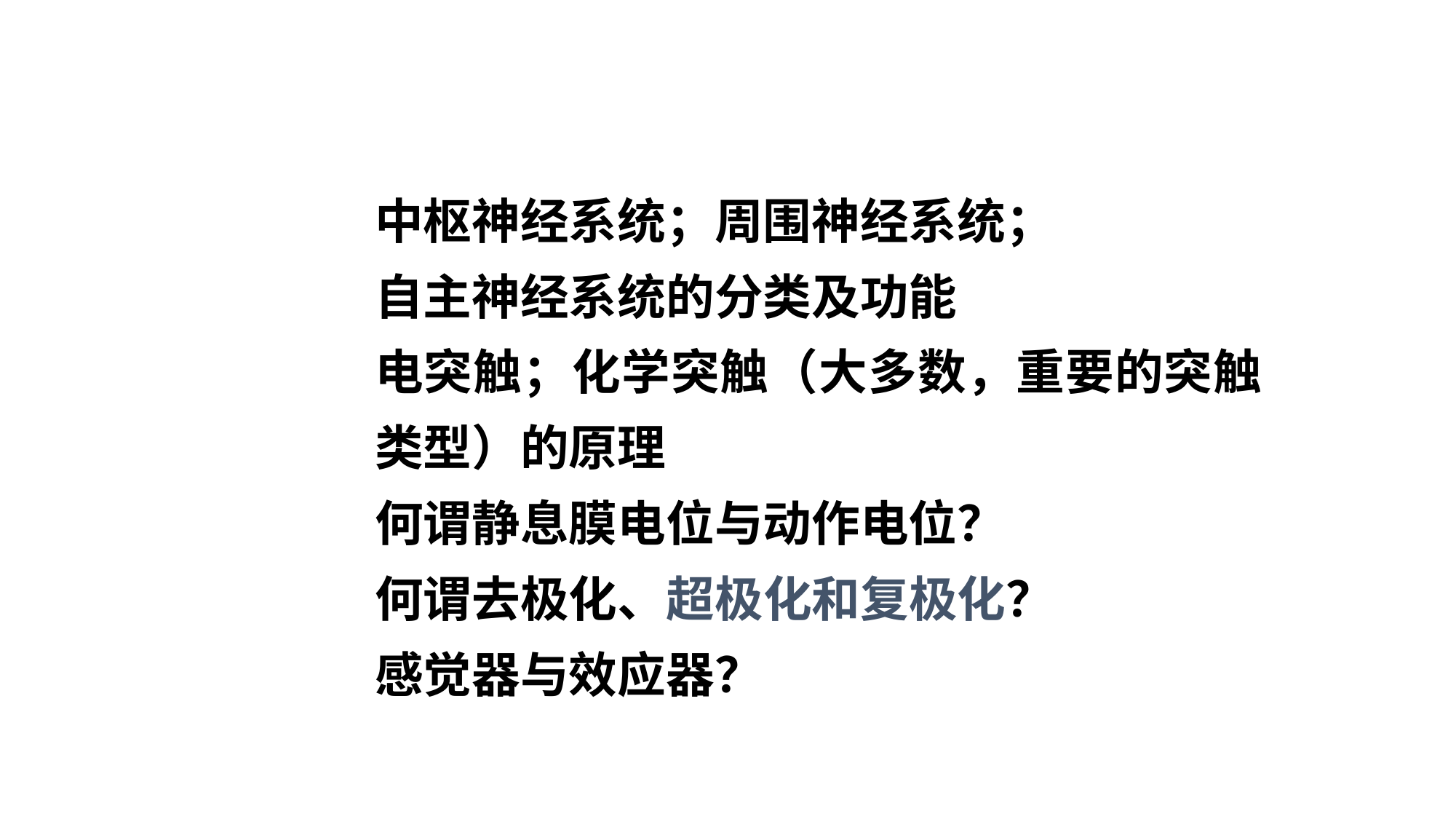

中枢神经系统；周围神经系统；
自主神经系统的分类及功能
电突触；化学突触（大多数，重要的突触类型）的原理
何谓静息膜电位与动作电位？
何谓去极化、超极化和复极化？
感觉器与效应器？